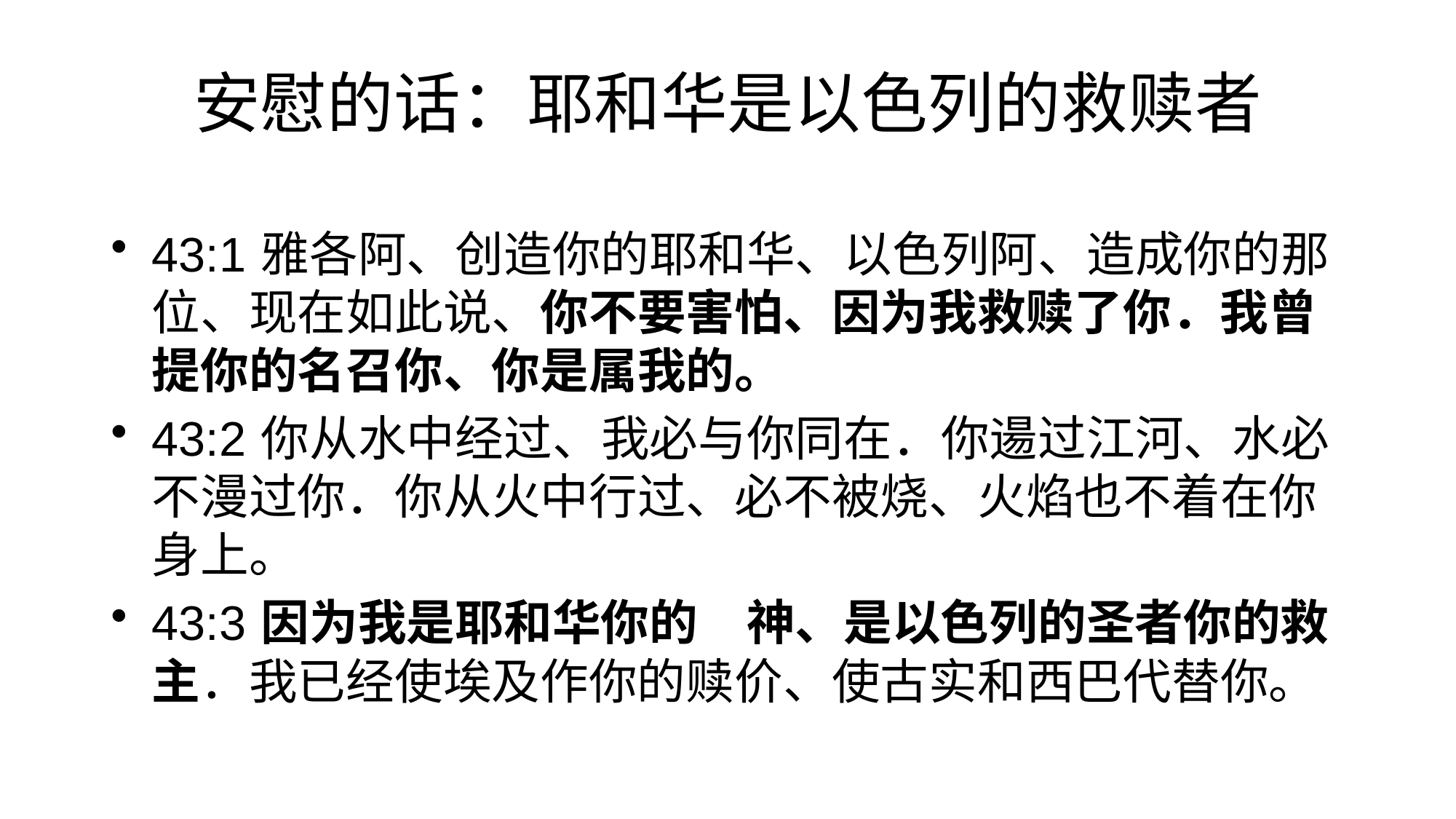

# 安慰的话：耶和华是以色列的救赎者
43:1	雅各阿、创造你的耶和华、以色列阿、造成你的那位、现在如此说、你不要害怕、因为我救赎了你．我曾提你的名召你、你是属我的。
43:2	你从水中经过、我必与你同在．你逿过江河、水必不漫过你．你从火中行过、必不被烧、火焰也不着在你身上。
43:3	因为我是耶和华你的　神、是以色列的圣者你的救主．我已经使埃及作你的赎价、使古实和西巴代替你。